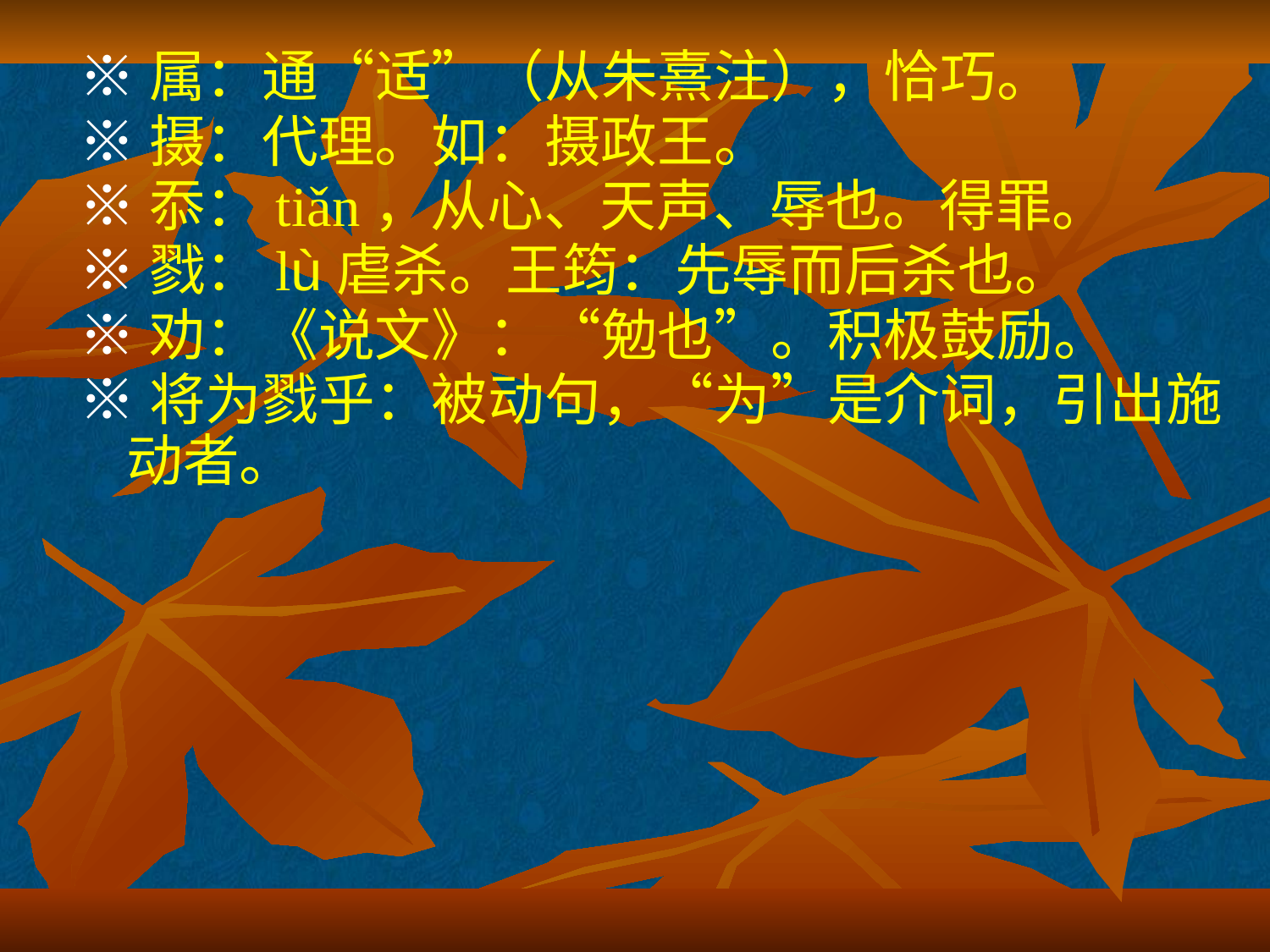

※属：通“适”（从朱熹注），恰巧。
※摄：代理。如：摄政王。
※忝：tiǎn，从心、天声、辱也。得罪。
※戮：lù虐杀。王筠：先辱而后杀也。
※劝：《说文》：“勉也”。积极鼓励。
※将为戮乎：被动句，“为”是介词，引出施动者。